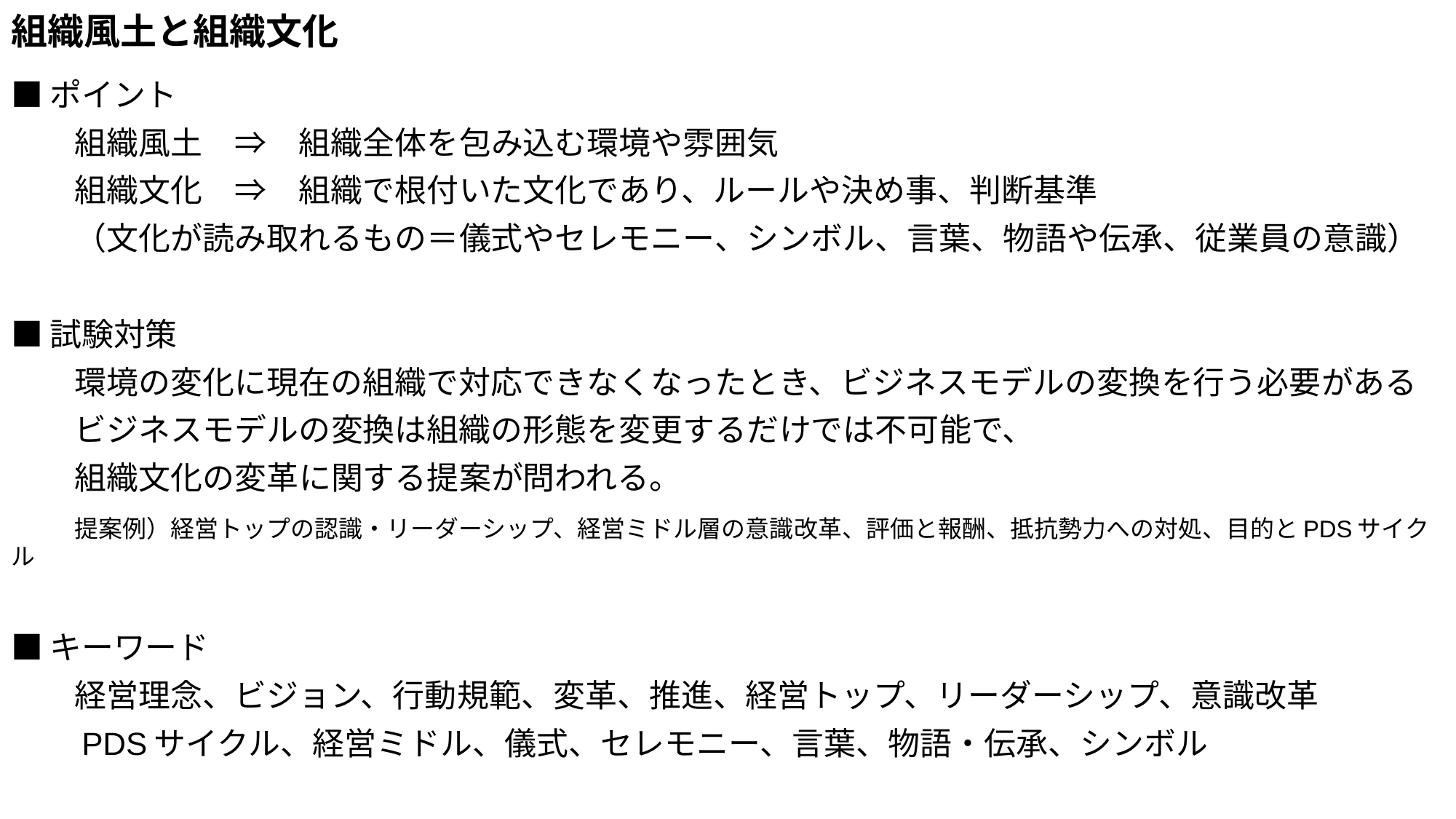

# 組織風土と組織文化
■ポイント
　　組織風土　⇒　組織全体を包み込む環境や雰囲気
　　組織文化　⇒　組織で根付いた文化であり、ルールや決め事、判断基準
　　（文化が読み取れるもの＝儀式やセレモニー、シンボル、言葉、物語や伝承、従業員の意識）

■試験対策
　　環境の変化に現在の組織で対応できなくなったとき、ビジネスモデルの変換を行う必要がある
　　ビジネスモデルの変換は組織の形態を変更するだけでは不可能で、
　　組織文化の変革に関する提案が問われる。
　　提案例）経営トップの認識・リーダーシップ、経営ミドル層の意識改革、評価と報酬、抵抗勢力への対処、目的とPDSサイクル

■キーワード
　　経営理念、ビジョン、行動規範、変革、推進、経営トップ、リーダーシップ、意識改革
　　PDSサイクル、経営ミドル、儀式、セレモニー、言葉、物語・伝承、シンボル